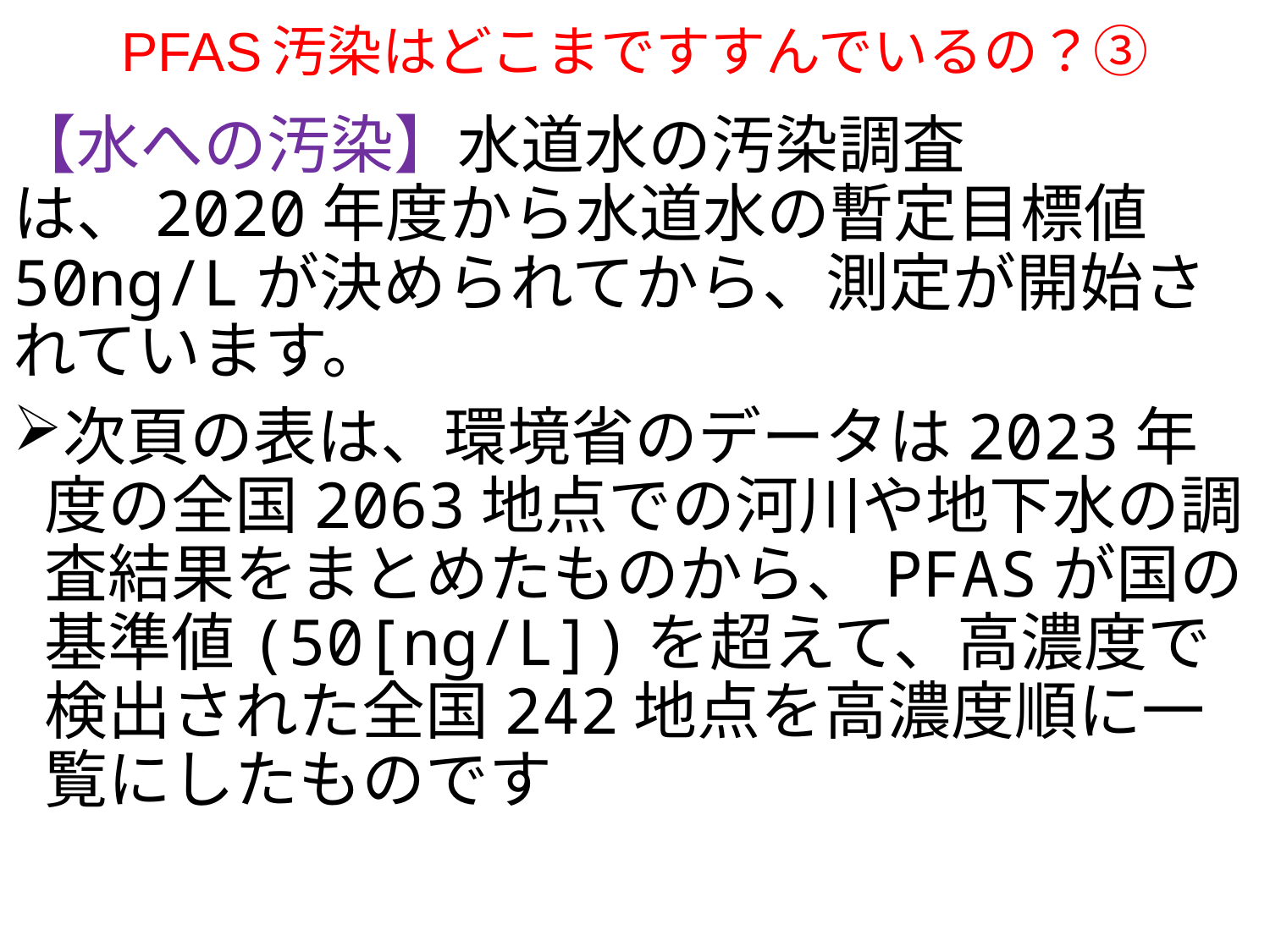

# PFAS汚染はどこまですすんでいるの？③
【水への汚染】水道水の汚染調査は、2020年度から水道水の暫定目標値50ng/Lが決められてから、測定が開始されています。
次頁の表は、環境省のデータは2023年度の全国2063地点での河川や地下水の調査結果をまとめたものから、PFASが国の基準値(50[ng/L])を超えて、高濃度で検出された全国242地点を高濃度順に一覧にしたものです